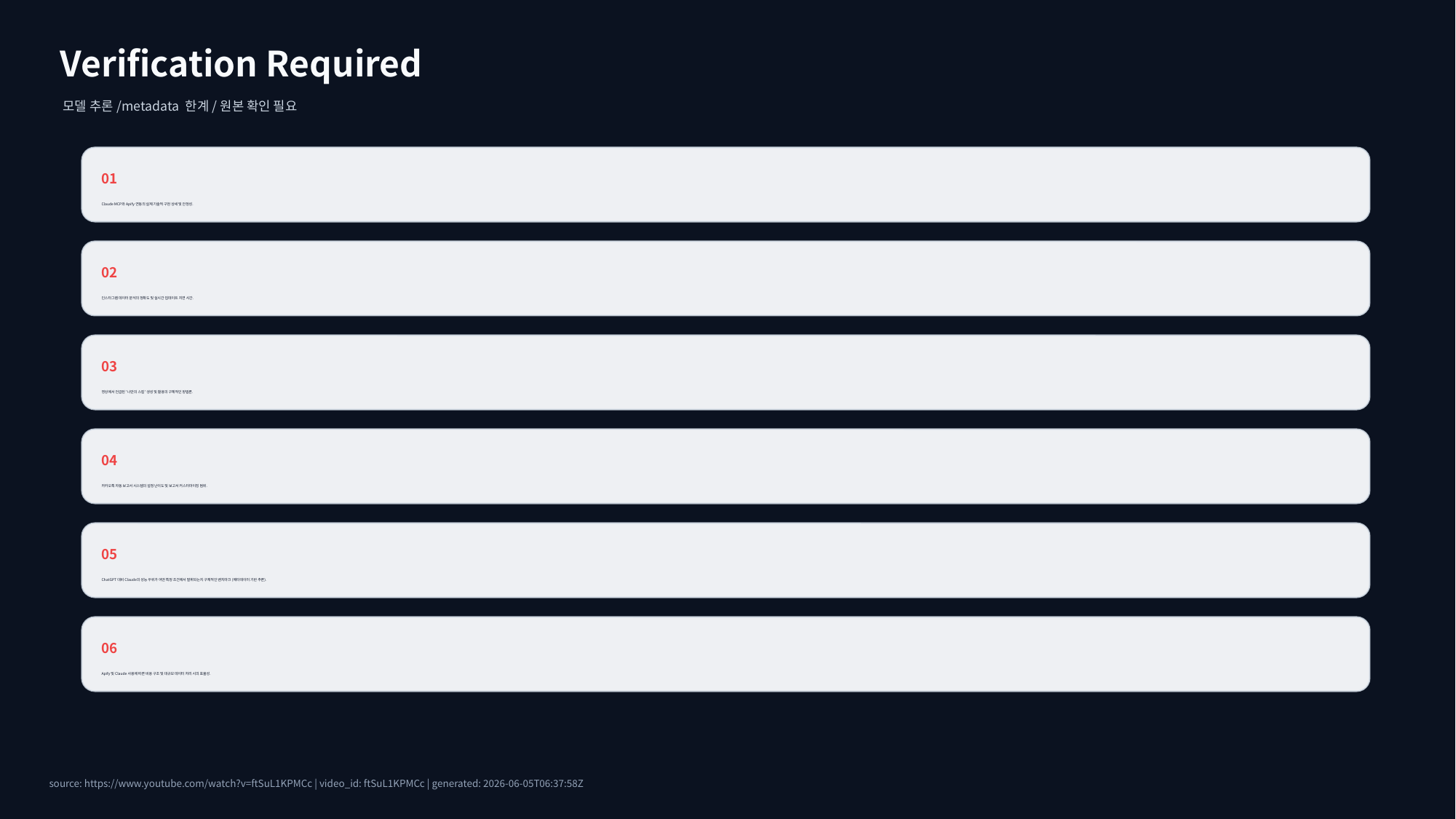

Verification Required
모델 추론/metadata 한계/원본 확인 필요

01
Claude MCP와 Apify 연동의 실제 기술적 구현 상세 및 안정성.

02
인스타그램 데이터 분석의 정확도 및 실시간 업데이트 지연 시간.

03
영상에서 언급된 '나만의 스킬' 생성 및 활용의 구체적인 방법론.

04
카카오톡 자동 보고서 시스템의 설정 난이도 및 보고서 커스터마이징 범위.

05
ChatGPT 대비 Claude의 성능 우위가 어떤 특정 조건에서 발휘되는지 구체적인 벤치마크 (메타데이터 기반 추론).

06
Apify 및 Claude 사용에 따른 비용 구조 및 대규모 데이터 처리 시의 효율성.
source: https://www.youtube.com/watch?v=ftSuL1KPMCc | video_id: ftSuL1KPMCc | generated: 2026-06-05T06:37:58Z